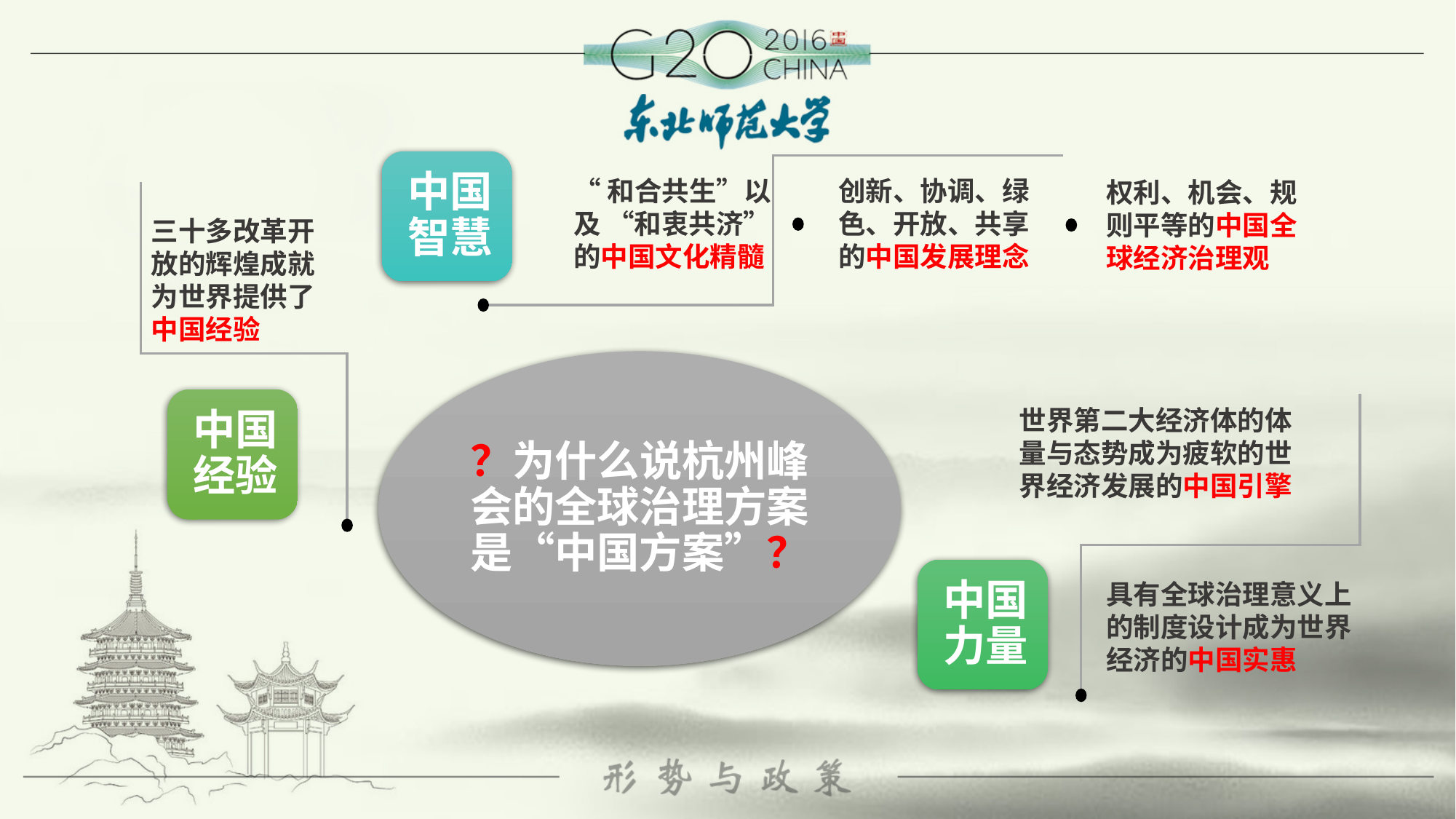

？为什么说杭州峰会的全球治理方案是“中国方案”？
中国智慧
中国力量
中国经验
“和合共生”以及 “和衷共济”的中国文化精髓
创新、协调、绿色、开放、共享的中国发展理念
权利、机会、规则平等的中国全球经济治理观
三十多改革开放的辉煌成就为世界提供了
中国经验

世界第二大经济体的体量与态势成为疲软的世界经济发展的中国引擎

具有全球治理意义上的制度设计成为世界经济的中国实惠